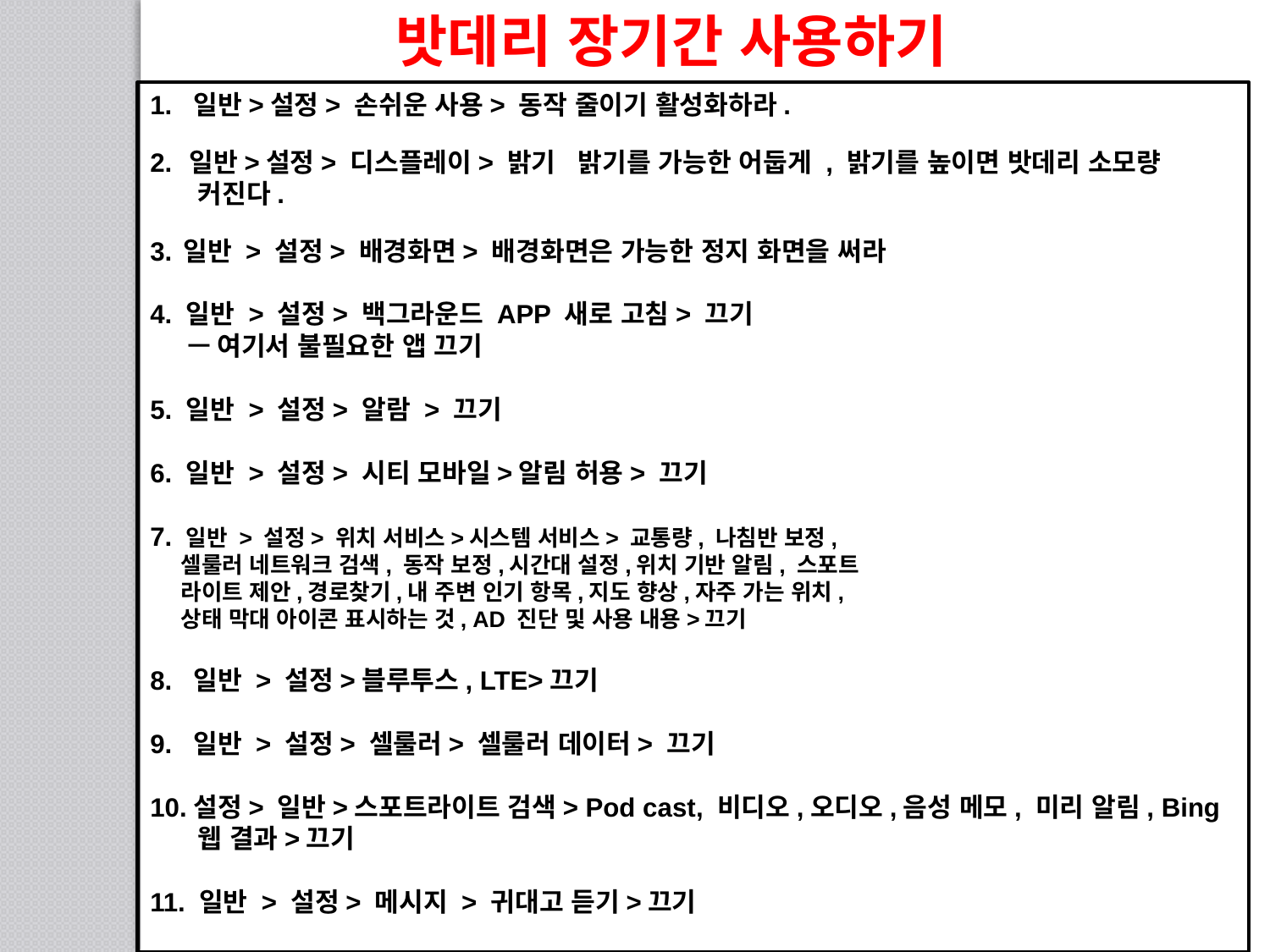

밧데리 장기간 사용하기
1.  일반>설정> 손쉬운 사용> 동작 줄이기 활성화하라.

2.  일반>설정> 디스플레이> 밝기   밝기를 가능한 어둡게 , 밝기를 높이면 밧데리 소모량 커진다.

3. 일반 > 설정> 배경화면> 배경화면은 가능한 정지 화면을 써라

4. 일반 > 설정> 백그라운드 APP 새로 고침> 끄기
     —여기서 불필요한 앱 끄기

5. 일반 > 설정> 알람 > 끄기

6. 일반 > 설정> 시티 모바일>알림 허용> 끄기

7. 일반 > 설정> 위치 서비스>시스템 서비스> 교통량, 나침반 보정,
    셀룰러 네트워크 검색, 동작 보정,시간대 설정,위치 기반 알림, 스포트
    라이트 제안,경로찾기,내 주변 인기 항목,지도 향상,자주 가는 위치,
    상태 막대 아이콘 표시하는 것, AD 진단 및 사용 내용>끄기

8.  일반 > 설정>블루투스, LTE>끄기

9.  일반 > 설정> 셀룰러> 셀룰러 데이터> 끄기

10.설정> 일반>스포트라이트 검색> Pod cast, 비디오,오디오,음성 메모, 미리 알림, Bing 웹 결과>끄기

11. 일반 > 설정> 메시지 > 귀대고 듣기>끄기